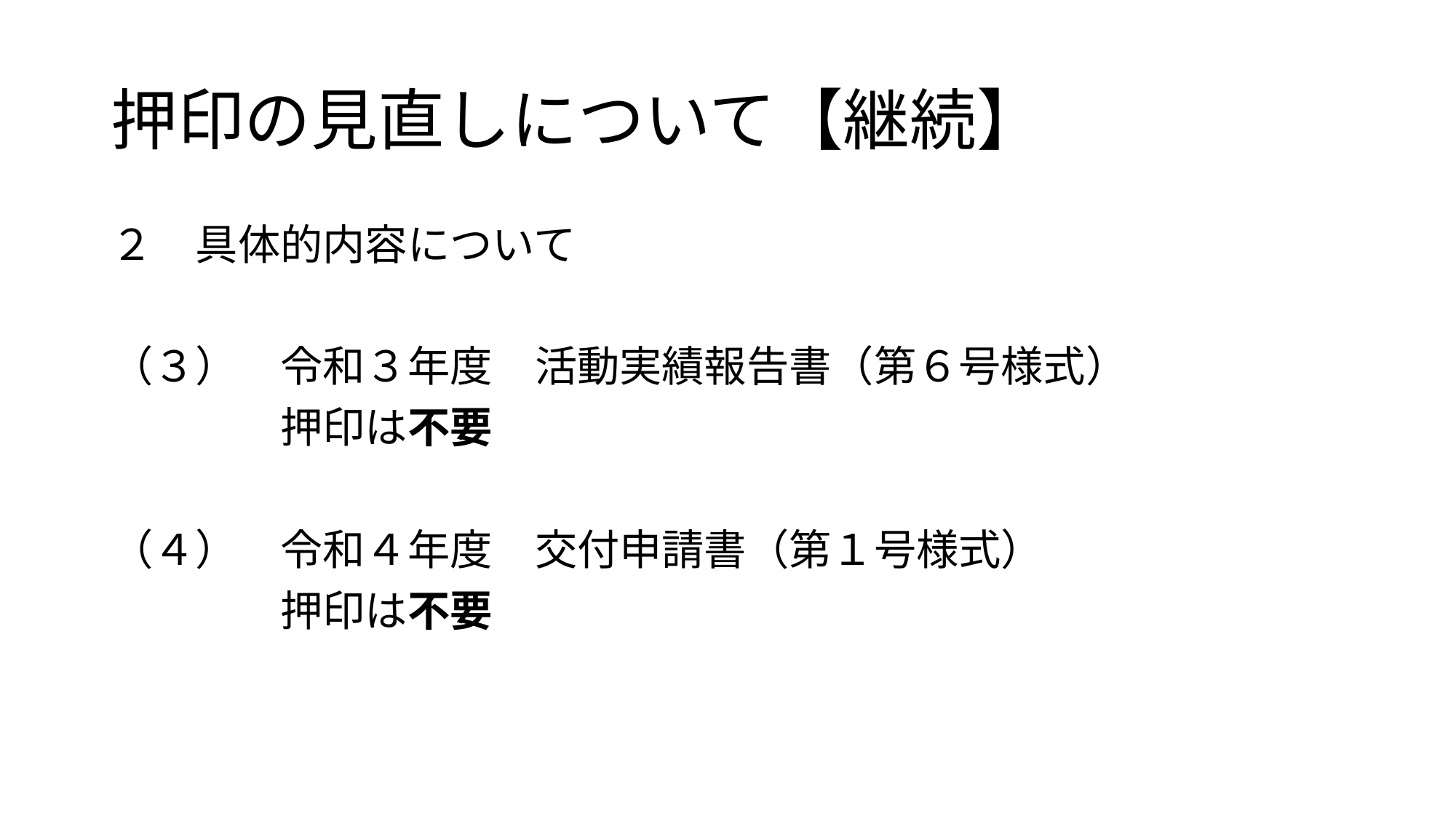

# 押印の見直しについて【継続】
２　具体的内容について

（３）　令和３年度　活動実績報告書（第６号様式）
　　　　押印は不要

（４）　令和４年度　交付申請書（第１号様式）
　　　　押印は不要